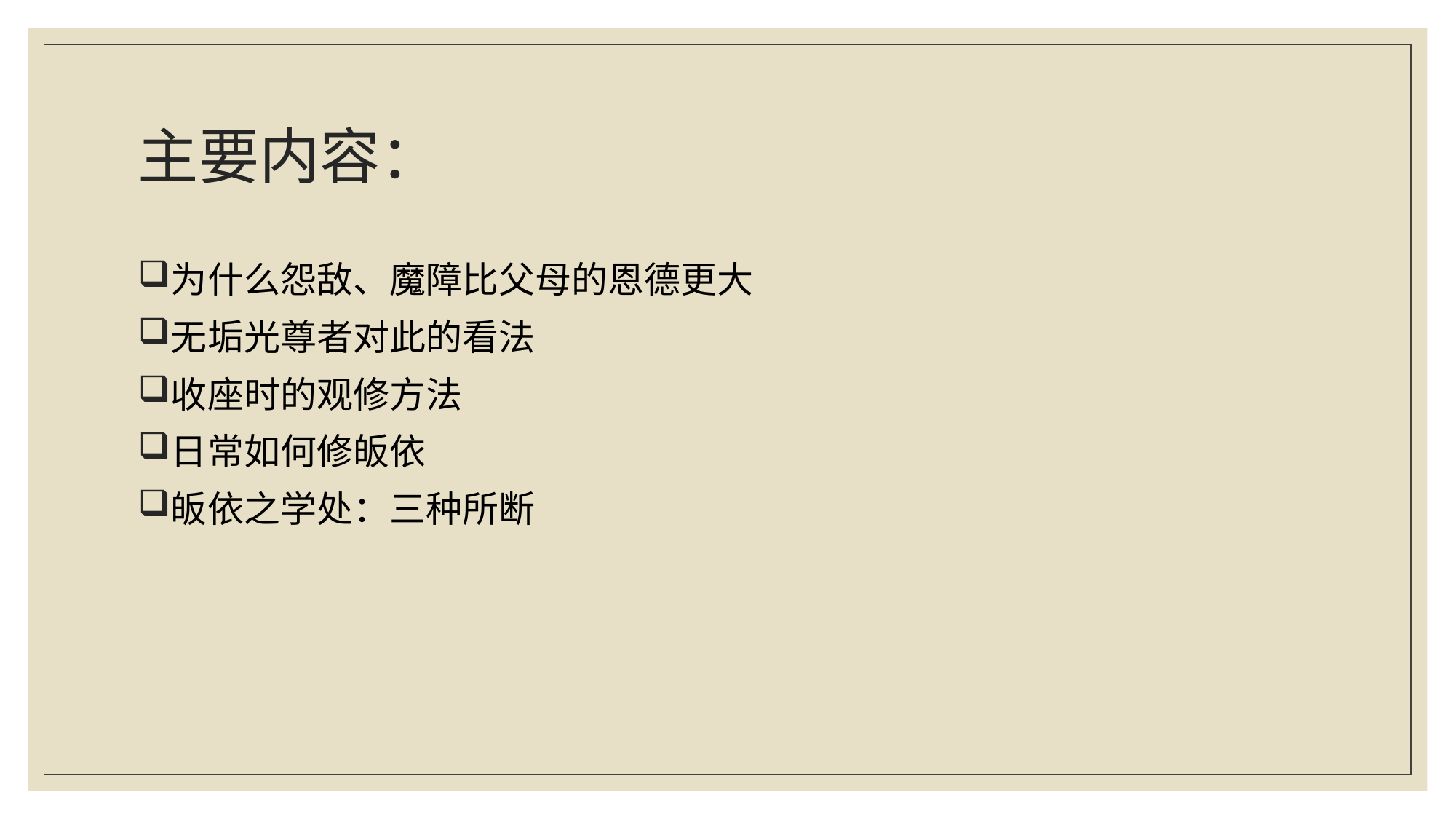

# 主要内容：
为什么怨敌、魔障比父母的恩德更大
无垢光尊者对此的看法
收座时的观修方法
日常如何修皈依
皈依之学处：三种所断